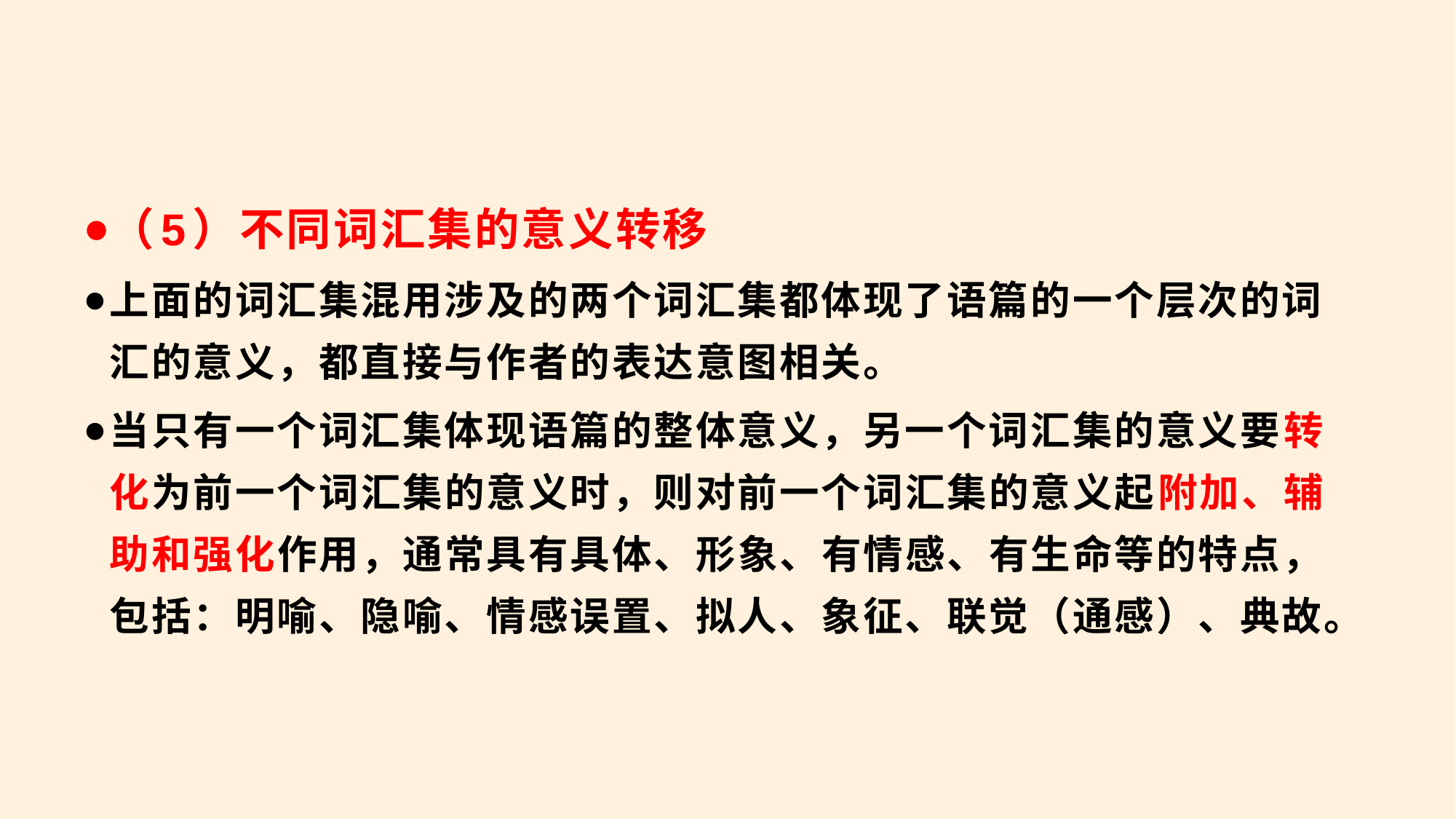

（5）不同词汇集的意义转移
上面的词汇集混用涉及的两个词汇集都体现了语篇的一个层次的词汇的意义，都直接与作者的表达意图相关。
当只有一个词汇集体现语篇的整体意义，另一个词汇集的意义要转化为前一个词汇集的意义时，则对前一个词汇集的意义起附加、辅助和强化作用，通常具有具体、形象、有情感、有生命等的特点，包括：明喻、隐喻、情感误置、拟人、象征、联觉（通感）、典故。